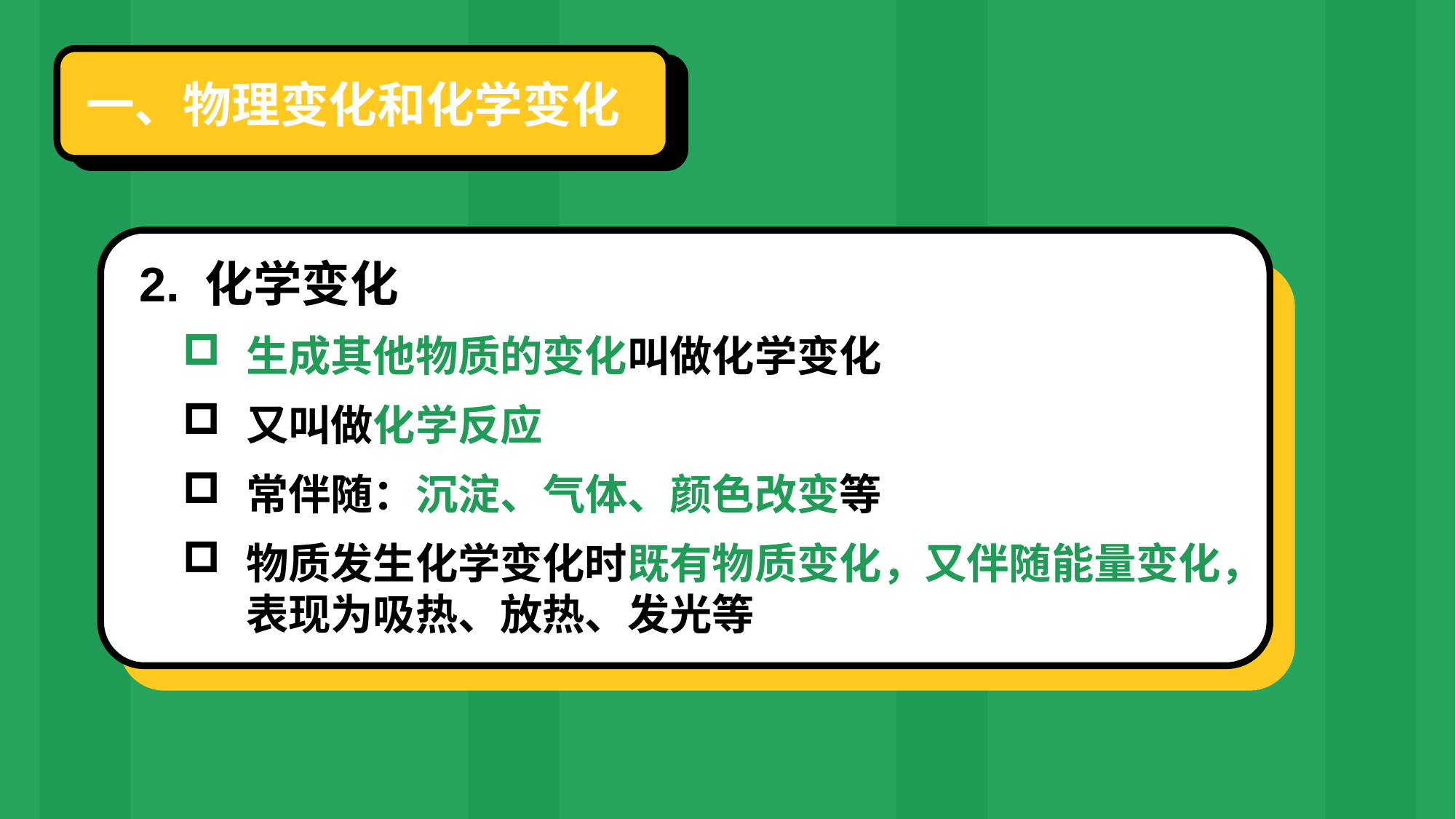

一、物理变化和化学变化

2. 化学变化
生成其他物质的变化叫做化学变化
又叫做化学反应
常伴随：沉淀、气体、颜色改变等
物质发生化学变化时既有物质变化，又伴随能量变化，表现为吸热、放热、发光等